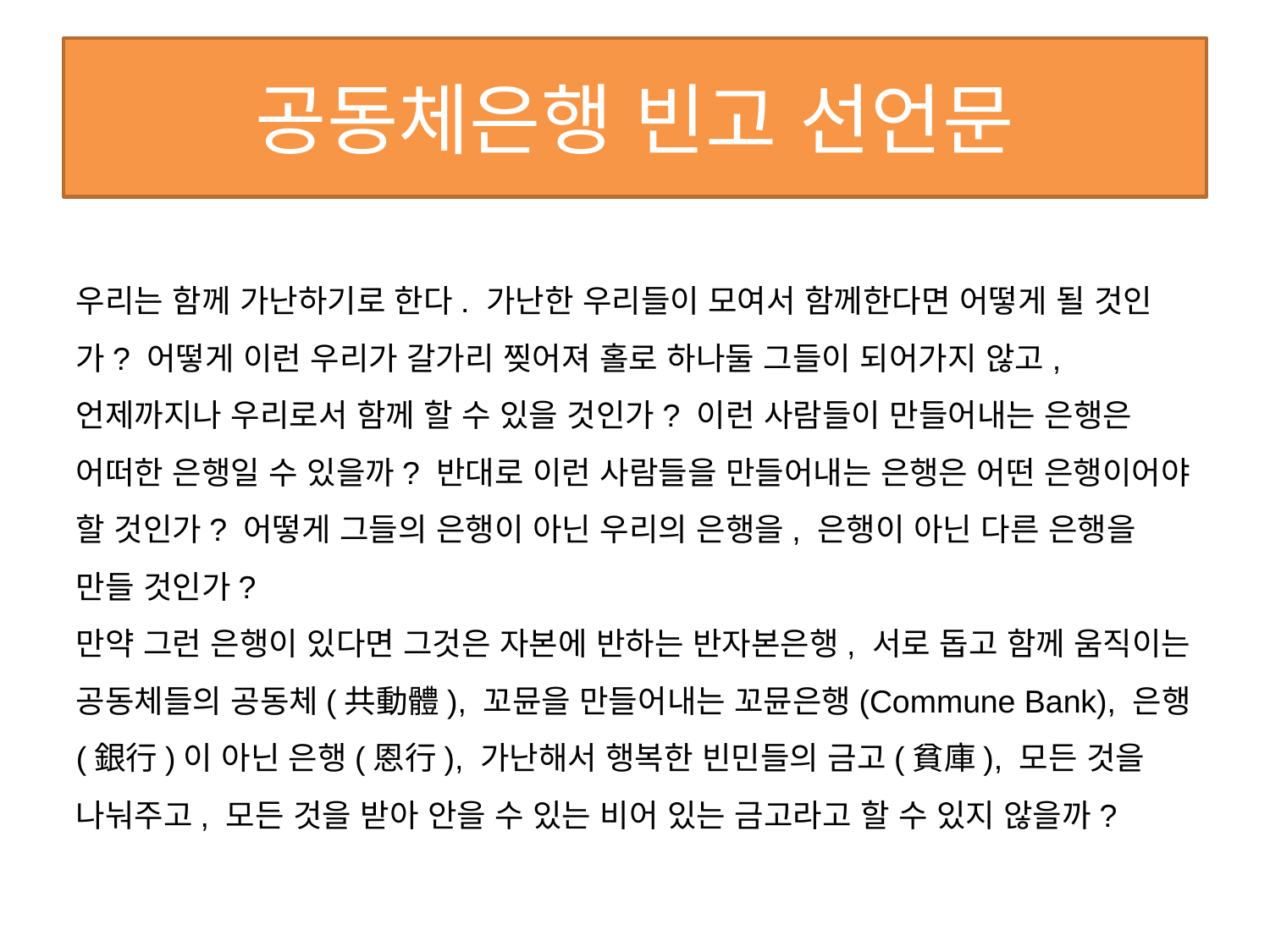

# 공동체은행 빈고 선언문
우리는 함께 가난하기로 한다. 가난한 우리들이 모여서 함께한다면 어떻게 될 것인가? 어떻게 이런 우리가 갈가리 찢어져 홀로 하나둘 그들이 되어가지 않고, 언제까지나 우리로서 함께 할 수 있을 것인가? 이런 사람들이 만들어내는 은행은 어떠한 은행일 수 있을까? 반대로 이런 사람들을 만들어내는 은행은 어떤 은행이어야 할 것인가? 어떻게 그들의 은행이 아닌 우리의 은행을, 은행이 아닌 다른 은행을 만들 것인가?
만약 그런 은행이 있다면 그것은 자본에 반하는 반자본은행, 서로 돕고 함께 움직이는 공동체들의 공동체(共動體), 꼬뮨을 만들어내는 꼬뮨은행(Commune Bank), 은행(銀行)이 아닌 은행(恩行), 가난해서 행복한 빈민들의 금고(貧庫), 모든 것을 나눠주고, 모든 것을 받아 안을 수 있는 비어 있는 금고라고 할 수 있지 않을까?